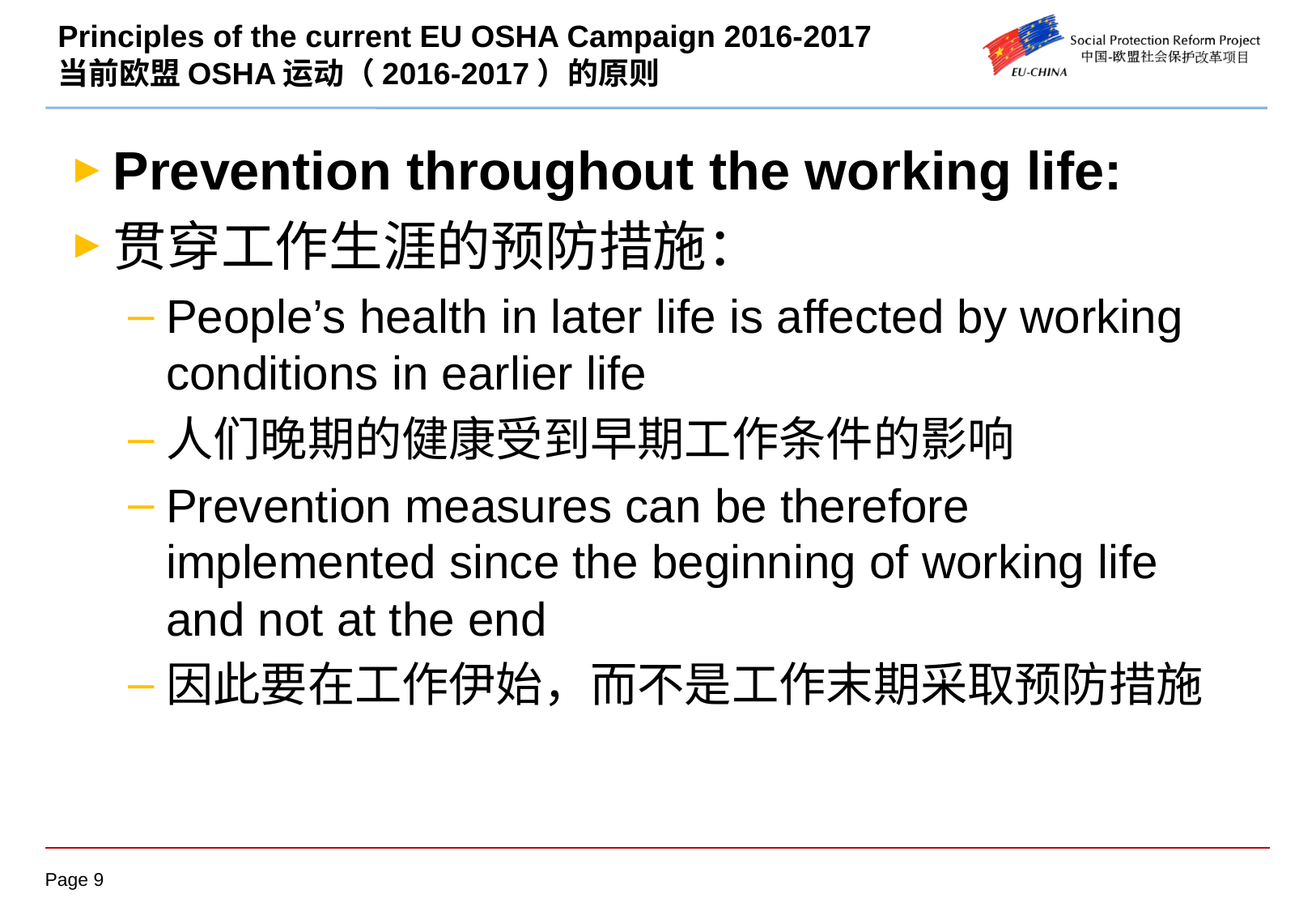

# Principles of the current EU OSHA Campaign 2016-2017 当前欧盟OSHA运动（2016-2017）的原则
Prevention throughout the working life:
贯穿工作生涯的预防措施：
People’s health in later life is affected by working conditions in earlier life
人们晚期的健康受到早期工作条件的影响
Prevention measures can be therefore implemented since the beginning of working life and not at the end
因此要在工作伊始，而不是工作末期采取预防措施